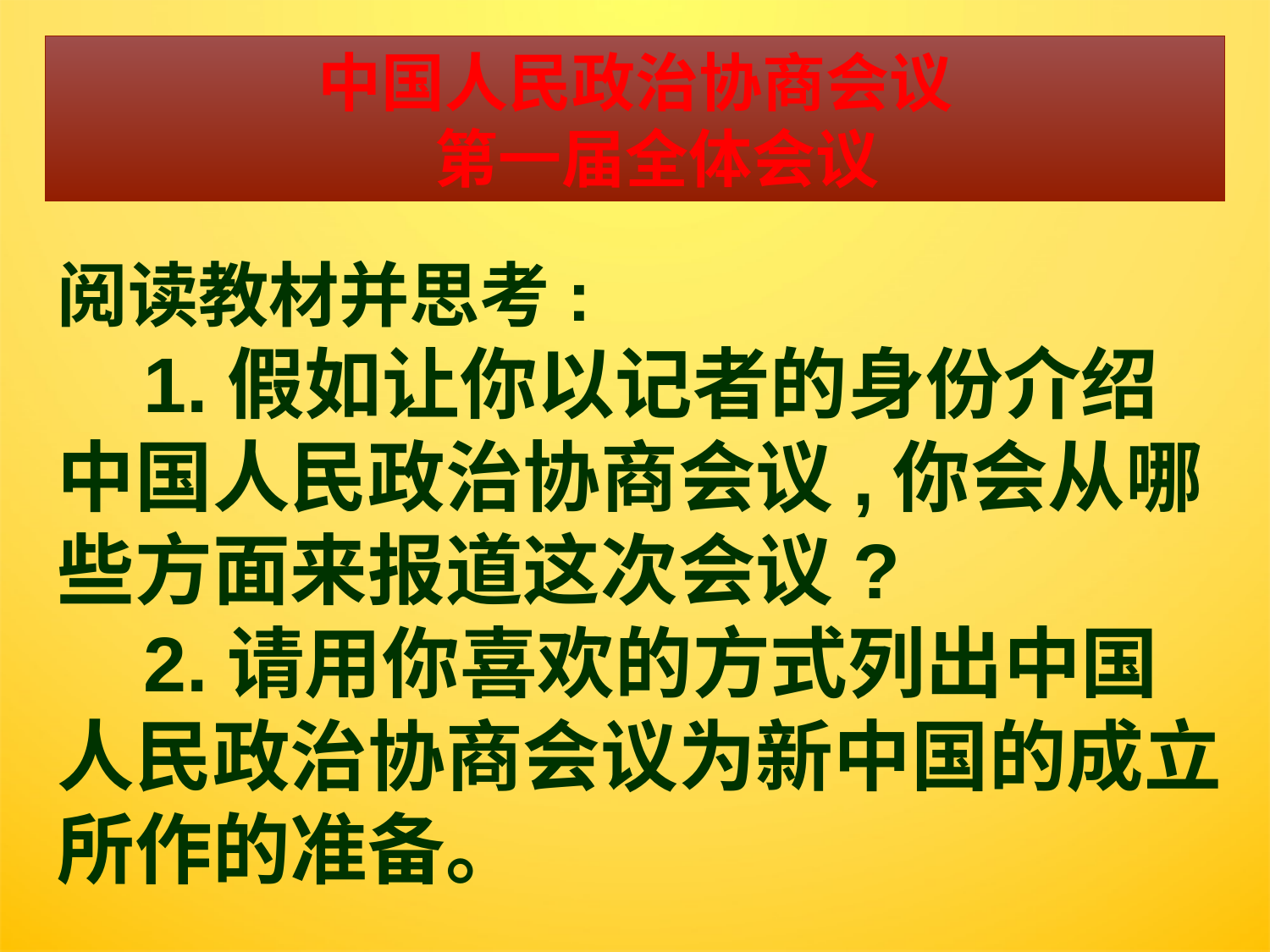

中国人民政治协商会议
  第一届全体会议
阅读教材并思考:
    1.假如让你以记者的身份介绍中国人民政治协商会议,你会从哪些方面来报道这次会议?
    2.请用你喜欢的方式列出中国人民政治协商会议为新中国的成立所作的准备。